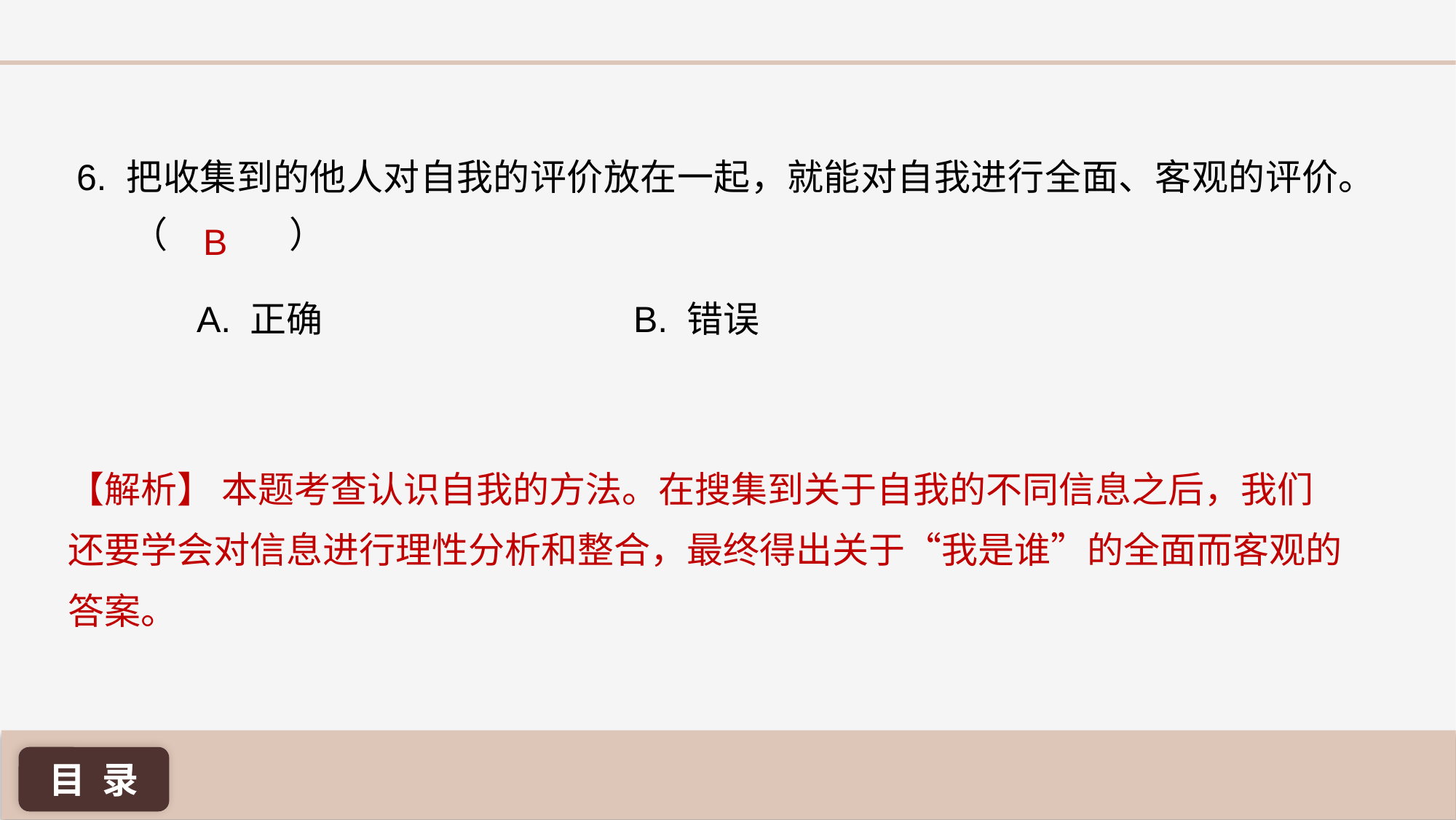

6. 把收集到的他人对自我的评价放在一起，就能对自我进行全面、客观的评价。（	      ）
B
A. 正确 			B. 错误
【解析】 本题考查认识自我的方法。在搜集到关于自我的不同信息之后，我们还要学会对信息进行理性分析和整合，最终得出关于“我是谁”的全面而客观的答案。